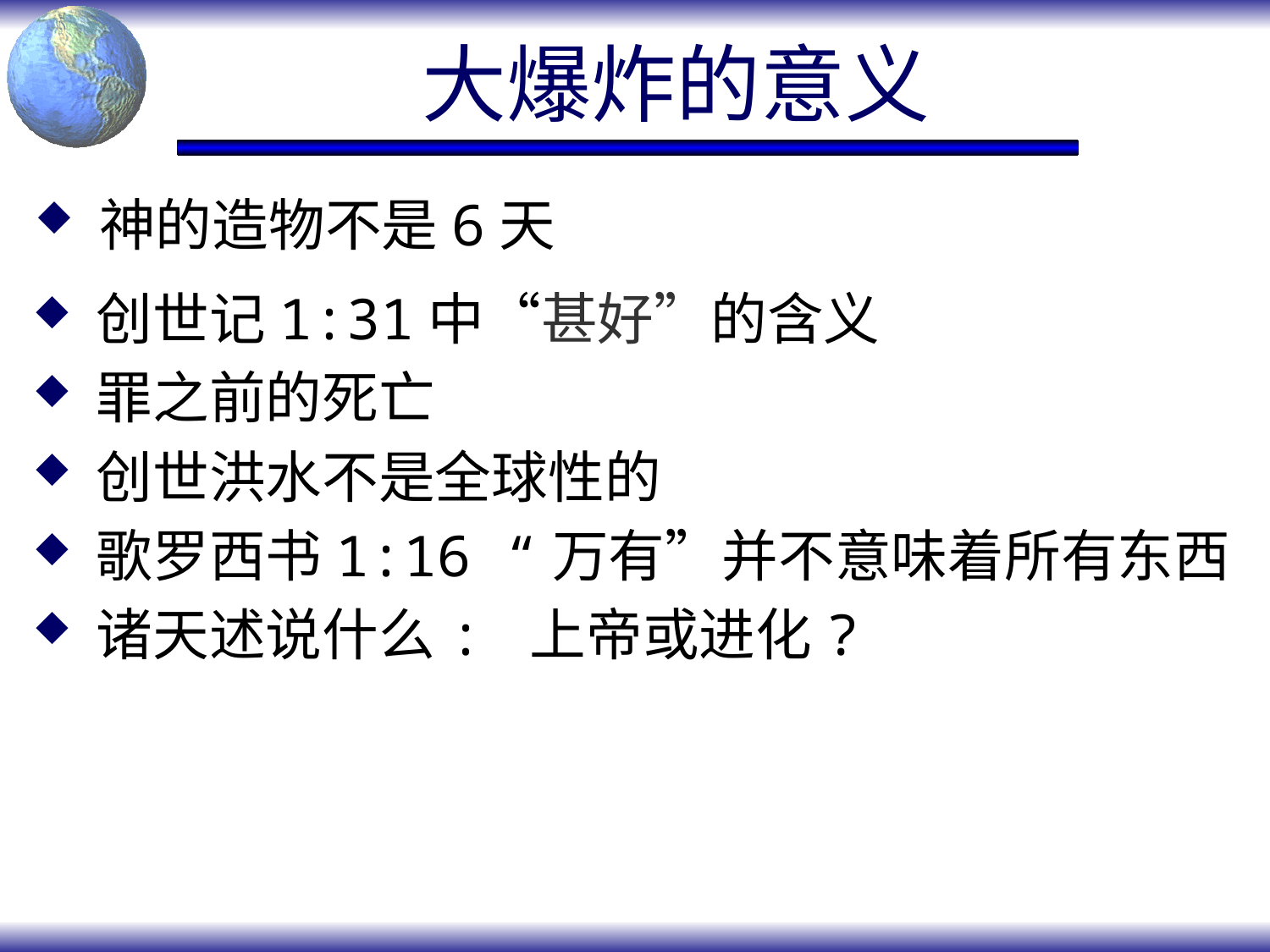

# 大爆炸的意义
神的造物不是6天
创世记1:31中“甚好”的含义
罪之前的死亡
创世洪水不是全球性的
歌罗西书1:16 “万有”并不意味着所有东西
诸天述说什么: 上帝或进化?